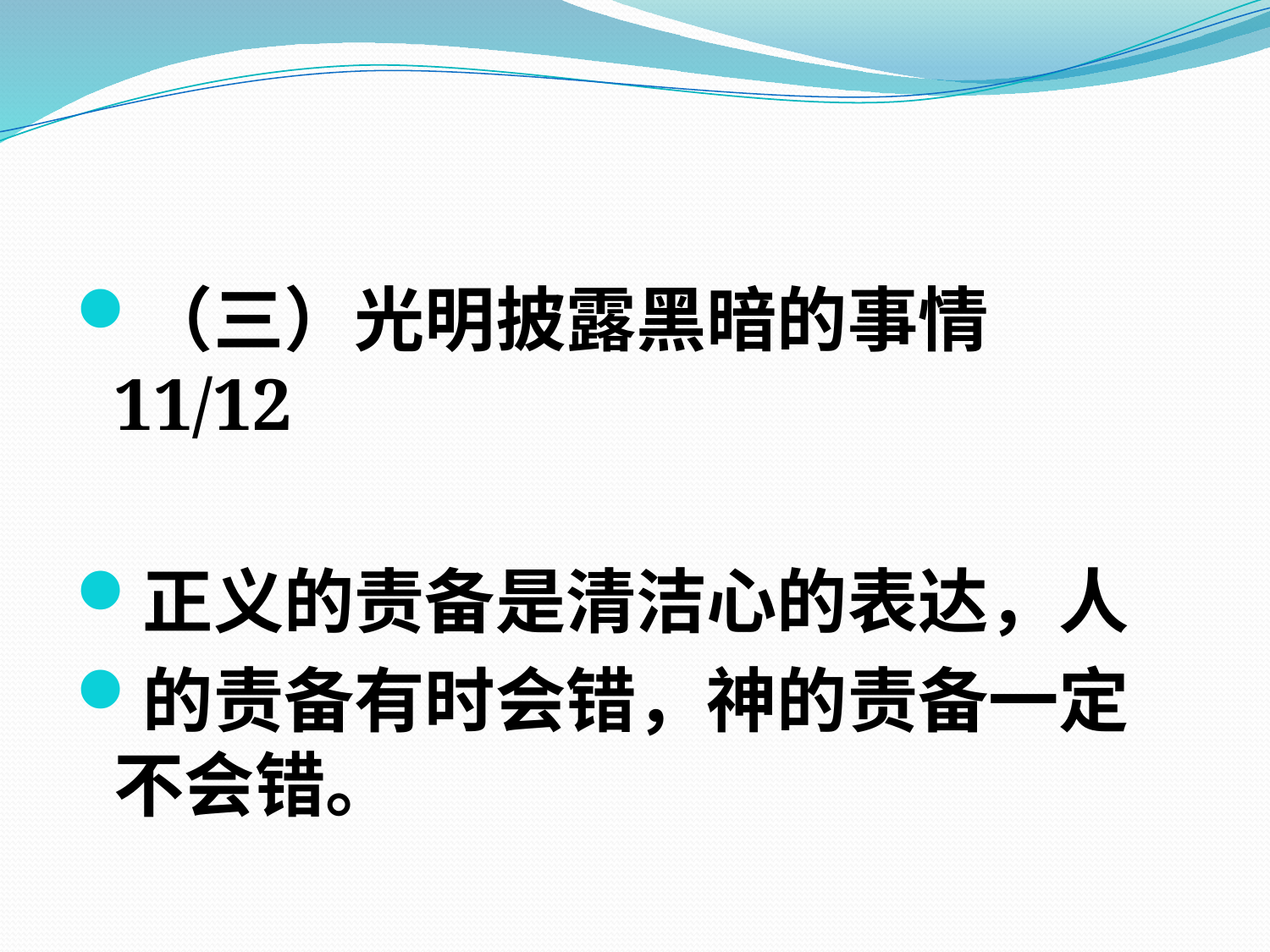

#
（三）光明披露黑暗的事情   11/12

正义的责备是清洁心的表达，人
的责备有时会错，神的责备一定不会错。